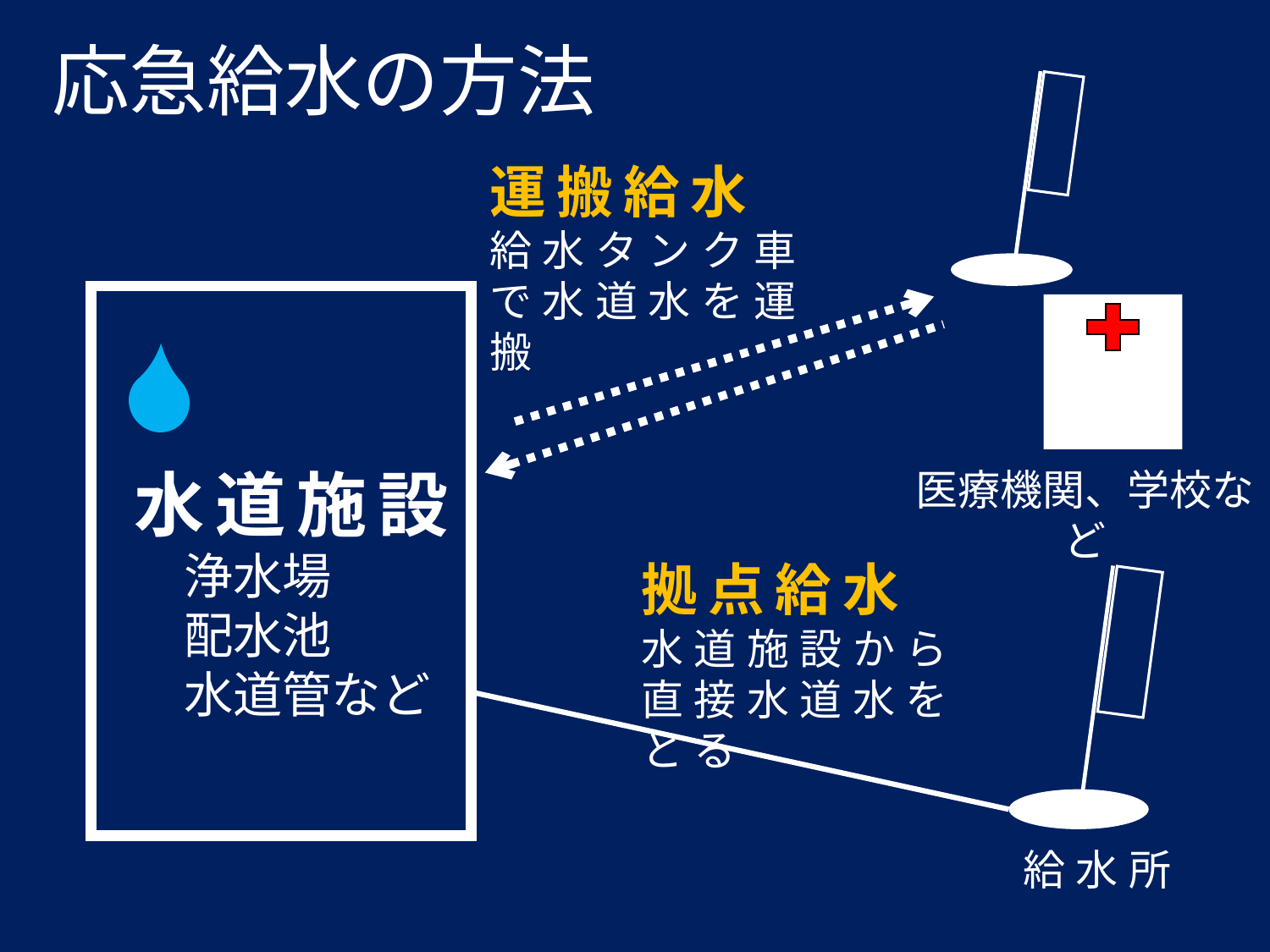

# 応急給水の方法

運搬給水
給水タンク車で水道水を運搬

水道施設
　浄水場
　配水池
　水道管など

医療機関、学校など
拠点給水
水道施設から直接水道水をとる

給水所